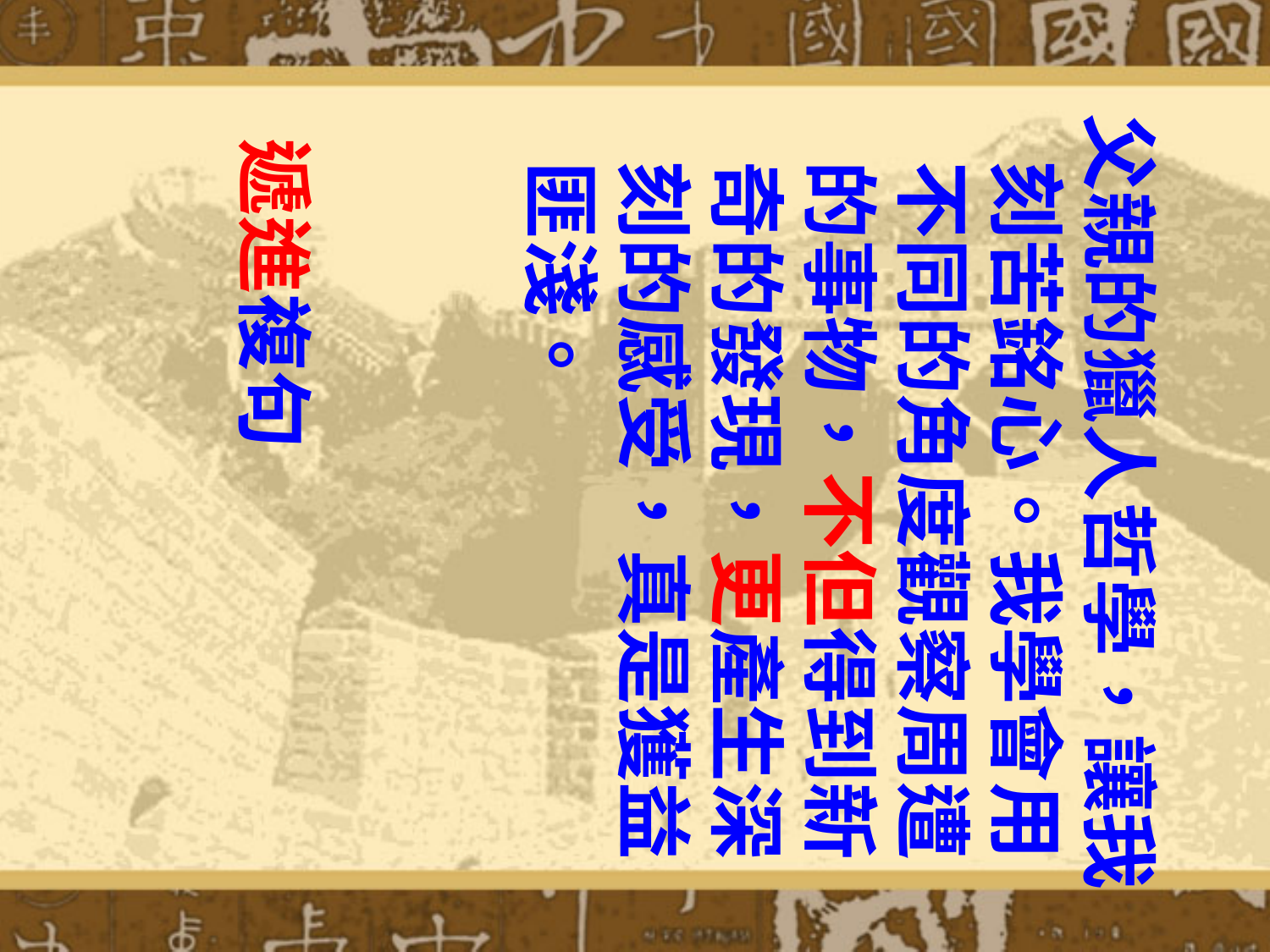

父親的獵人哲學，讓我刻苦銘心。我學會用不同的角度觀察周遭的事物，不但得到新奇的發現，更產生深刻的感受，真是獲益匪淺。
遞進複句